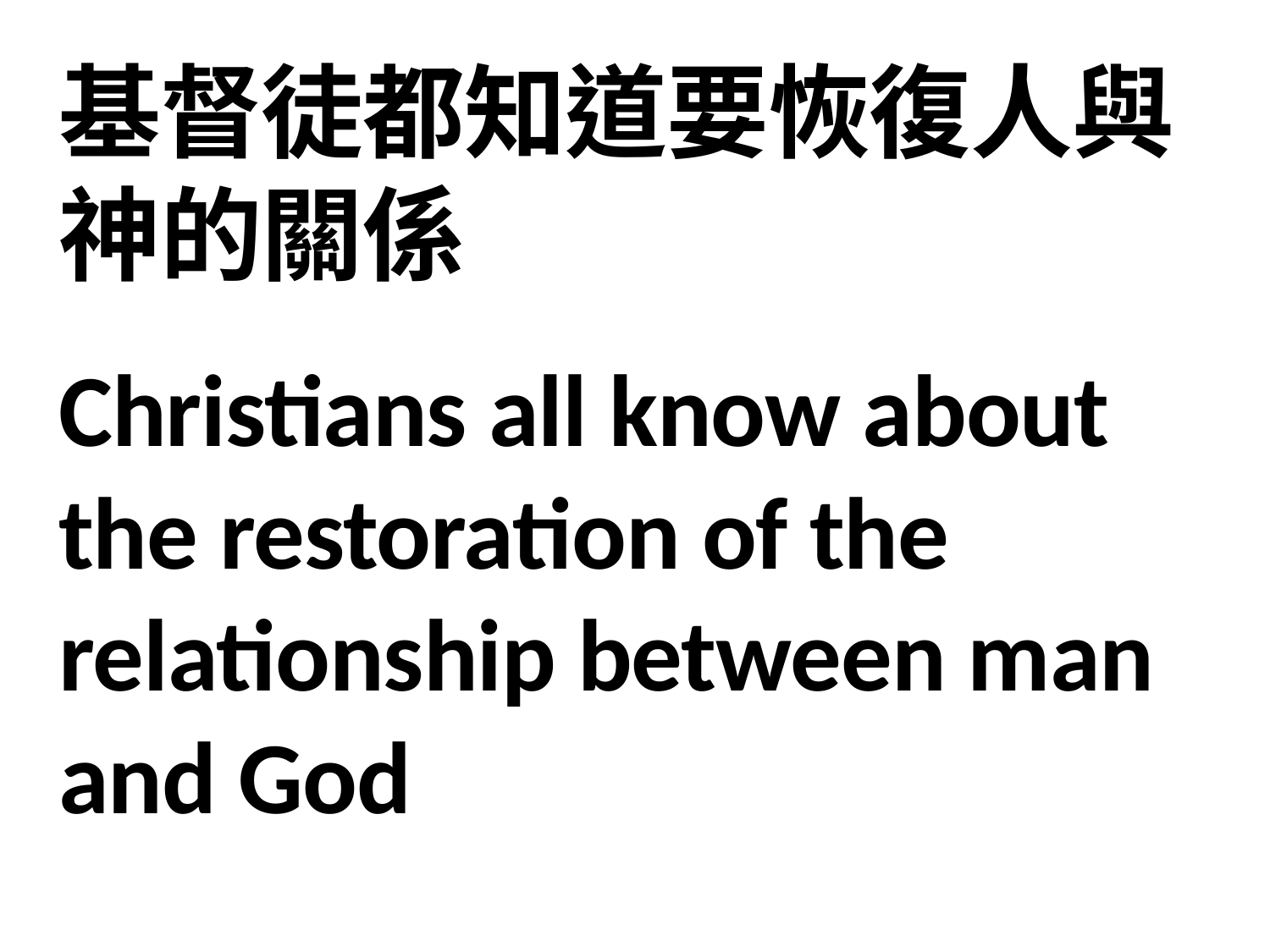

基督徒都知道要恢復人與神的關係

Christians all know about the restoration of the relationship between man and God